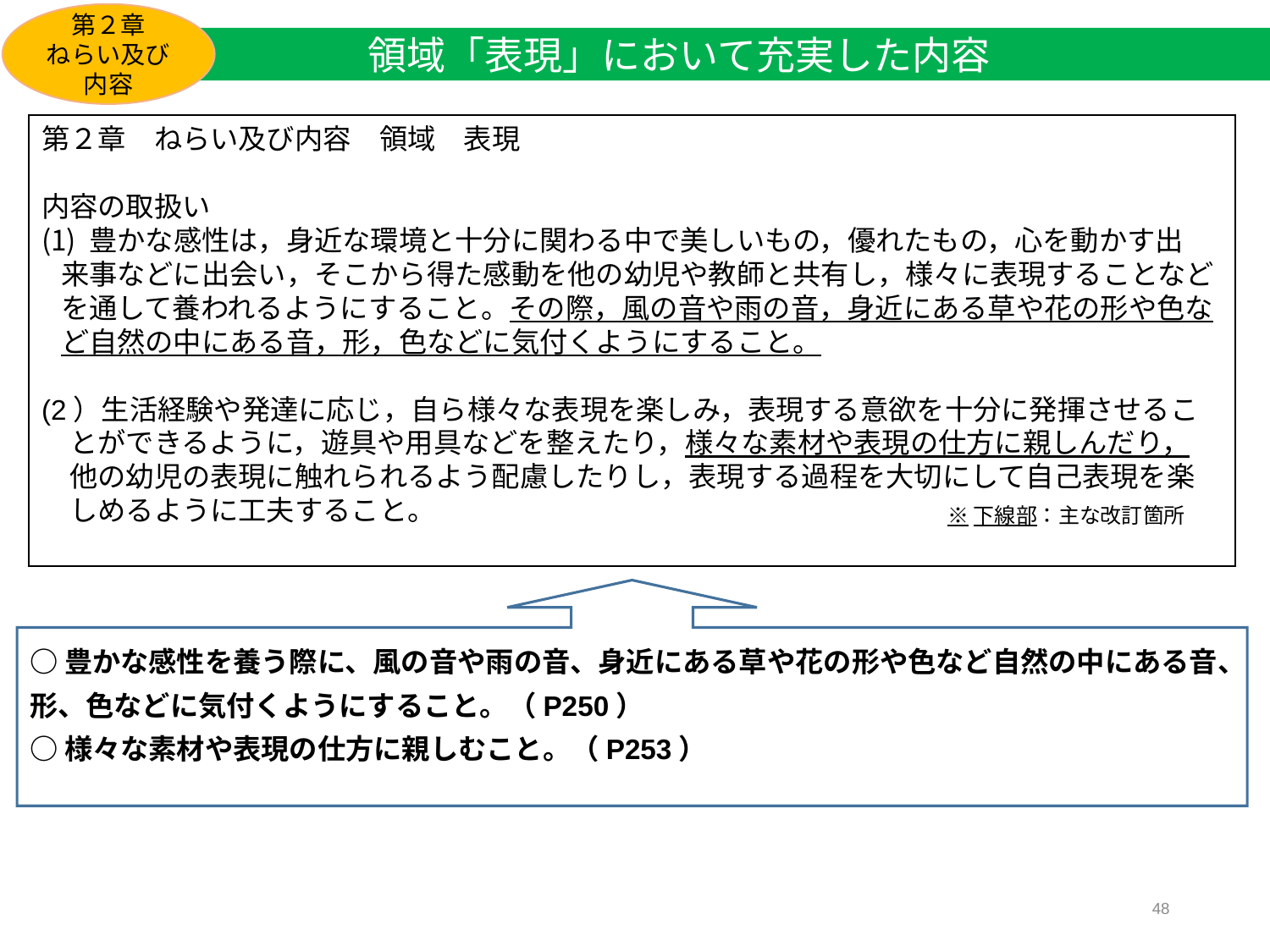

第２章
ねらい及び内容
領域「表現」において充実した内容
第２章　ねらい及び内容　領域　表現

内容の取扱い
豊かな感性は，身近な環境と十分に関わる中で美しいもの，優れたもの，心を動かす出
  来事などに出会い，そこから得た感動を他の幼児や教師と共有し，様々に表現することなど
  を通して養われるようにすること。その際，風の音や雨の音，身近にある草や花の形や色な
  ど自然の中にある音，形，色などに気付くようにすること。

(2）生活経験や発達に応じ，自ら様々な表現を楽しみ，表現する意欲を十分に発揮させるこ
　とができるように，遊具や用具などを整えたり，様々な素材や表現の仕方に親しんだり，
　他の幼児の表現に触れられるよう配慮したりし，表現する過程を大切にして自己表現を楽
　しめるように工夫すること。
※下線部：主な改訂箇所
○豊かな感性を養う際に、風の音や雨の音、身近にある草や花の形や色など自然の中にある音、形、色などに気付くようにすること。（P250）
○様々な素材や表現の仕方に親しむこと。（P253）

48